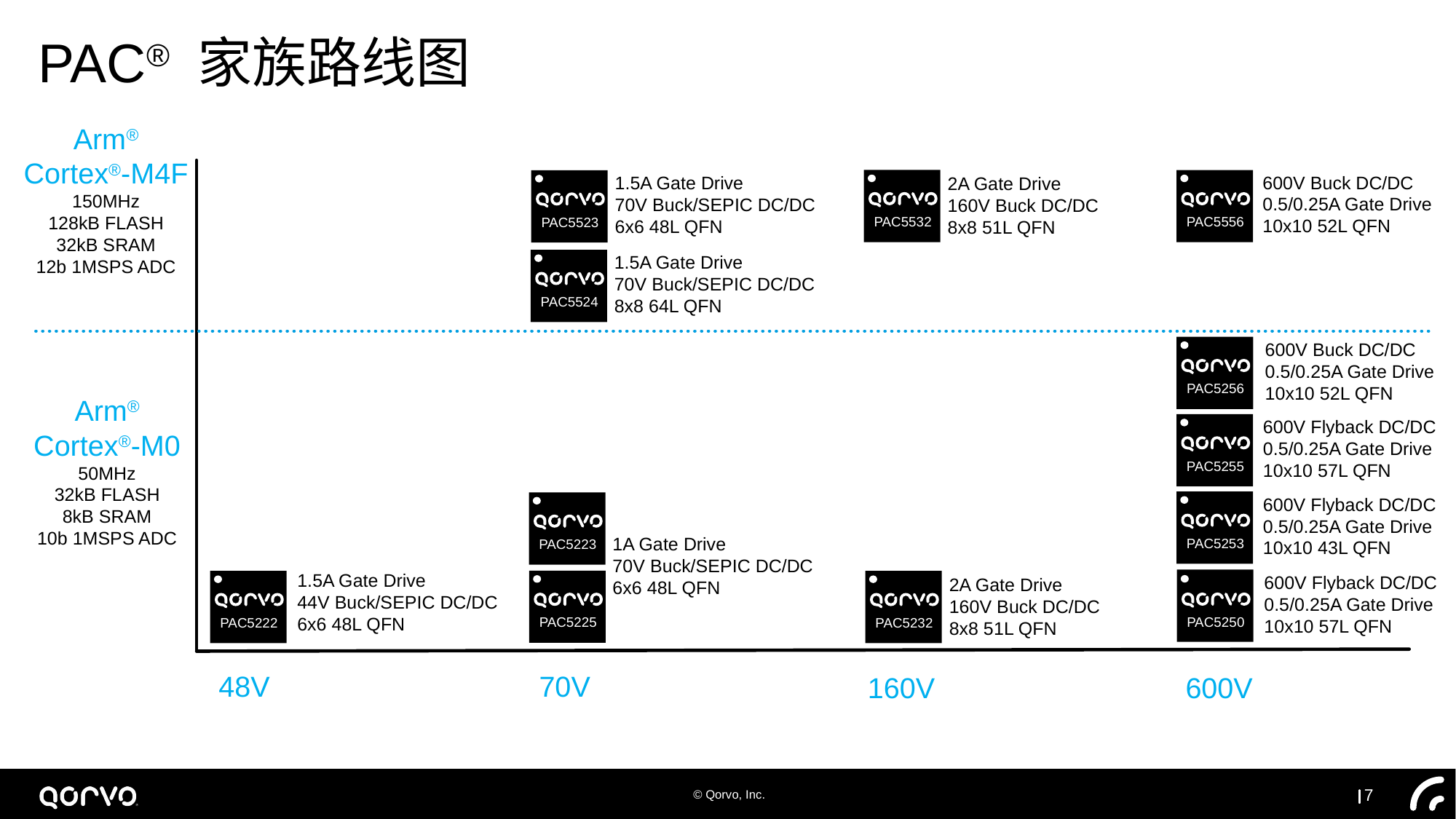

# PAC® 家族路线图
Arm®
Cortex®-M4F
150MHz
128kB FLASH
32kB SRAM
12b 1MSPS ADC
1.5A Gate Drive
70V Buck/SEPIC DC/DC
6x6 48L QFN
2A Gate Drive
160V Buck DC/DC
8x8 51L QFN

PAC5532

PAC5523
600V Buck DC/DC
0.5/0.25A Gate Drive
10x10 52L QFN

PAC5256
Arm®
Cortex®-M0
50MHz
32kB FLASH
8kB SRAM
10b 1MSPS ADC
600V Flyback DC/DC
0.5/0.25A Gate Drive
10x10 57L QFN

PAC5255
600V Flyback DC/DC
0.5/0.25A Gate Drive
10x10 43L QFN

PAC5253

PAC5223

1A Gate Drive
70V Buck/SEPIC DC/DC
6x6 48L QFN
1.5A Gate Drive
44V Buck/SEPIC DC/DC
6x6 48L QFN
600V Flyback DC/DC
0.5/0.25A Gate Drive
10x10 57L QFN
2A Gate Drive
160V Buck DC/DC
8x8 51L QFN

PAC5225

PAC5232

PAC5222
48V
70V
160V
600V
600V Buck DC/DC
0.5/0.25A Gate Drive
10x10 52L QFN

PAC5556
1.5A Gate Drive
70V Buck/SEPIC DC/DC
8x8 64L QFN

PAC5524

PAC5250
PAC5250